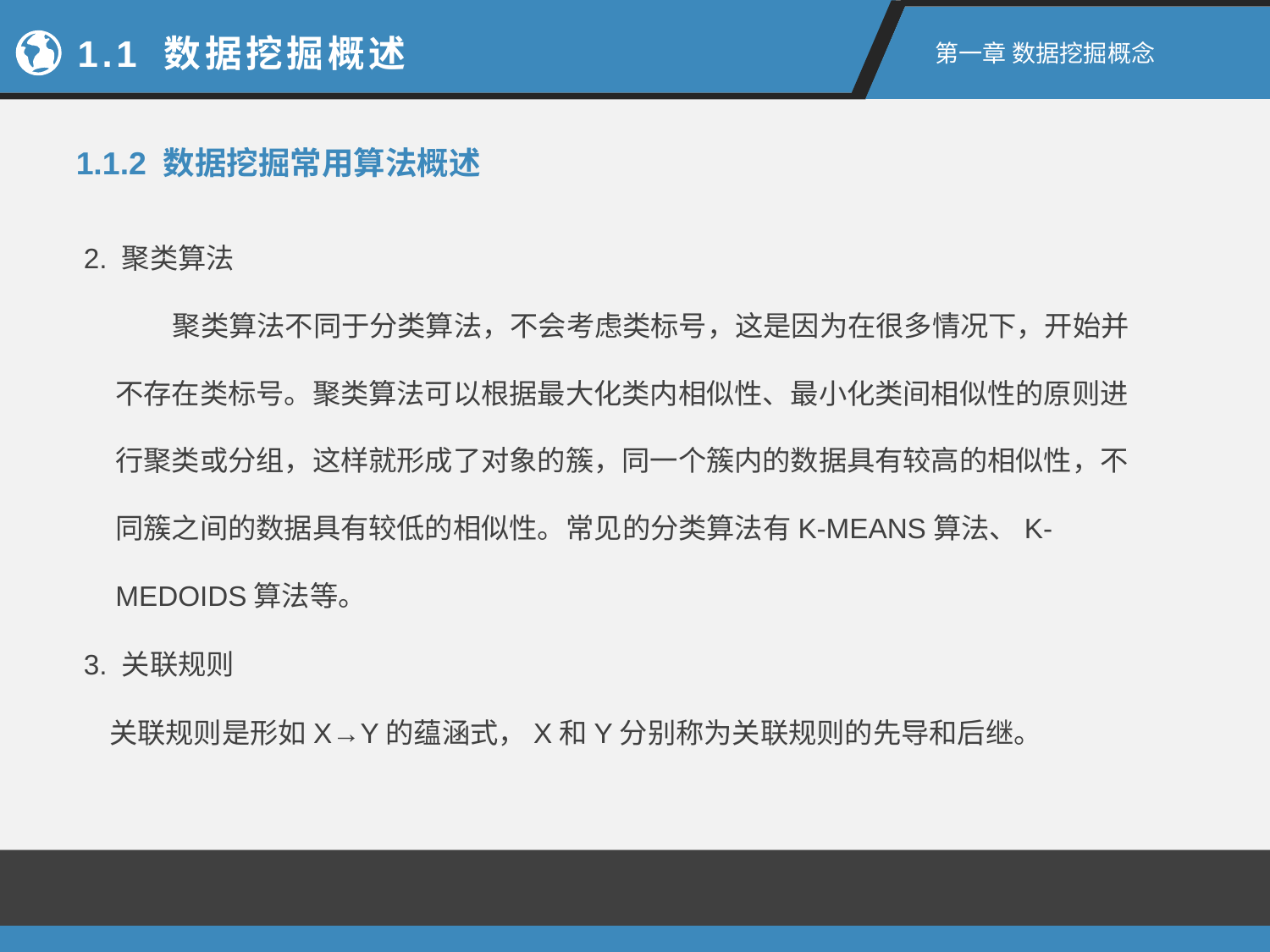

1.1 数据挖掘概述

第一章 数据挖掘概念
1.1.2 数据挖掘常用算法概述
2. 聚类算法
    聚类算法不同于分类算法，不会考虑类标号，这是因为在很多情况下，开始并不存在类标号。聚类算法可以根据最大化类内相似性、最小化类间相似性的原则进行聚类或分组，这样就形成了对象的簇，同一个簇内的数据具有较高的相似性，不同簇之间的数据具有较低的相似性。常见的分类算法有K-MEANS算法、K-MEDOIDS算法等。
3. 关联规则
   关联规则是形如X→Y的蕴涵式，X和Y分别称为关联规则的先导和后继。